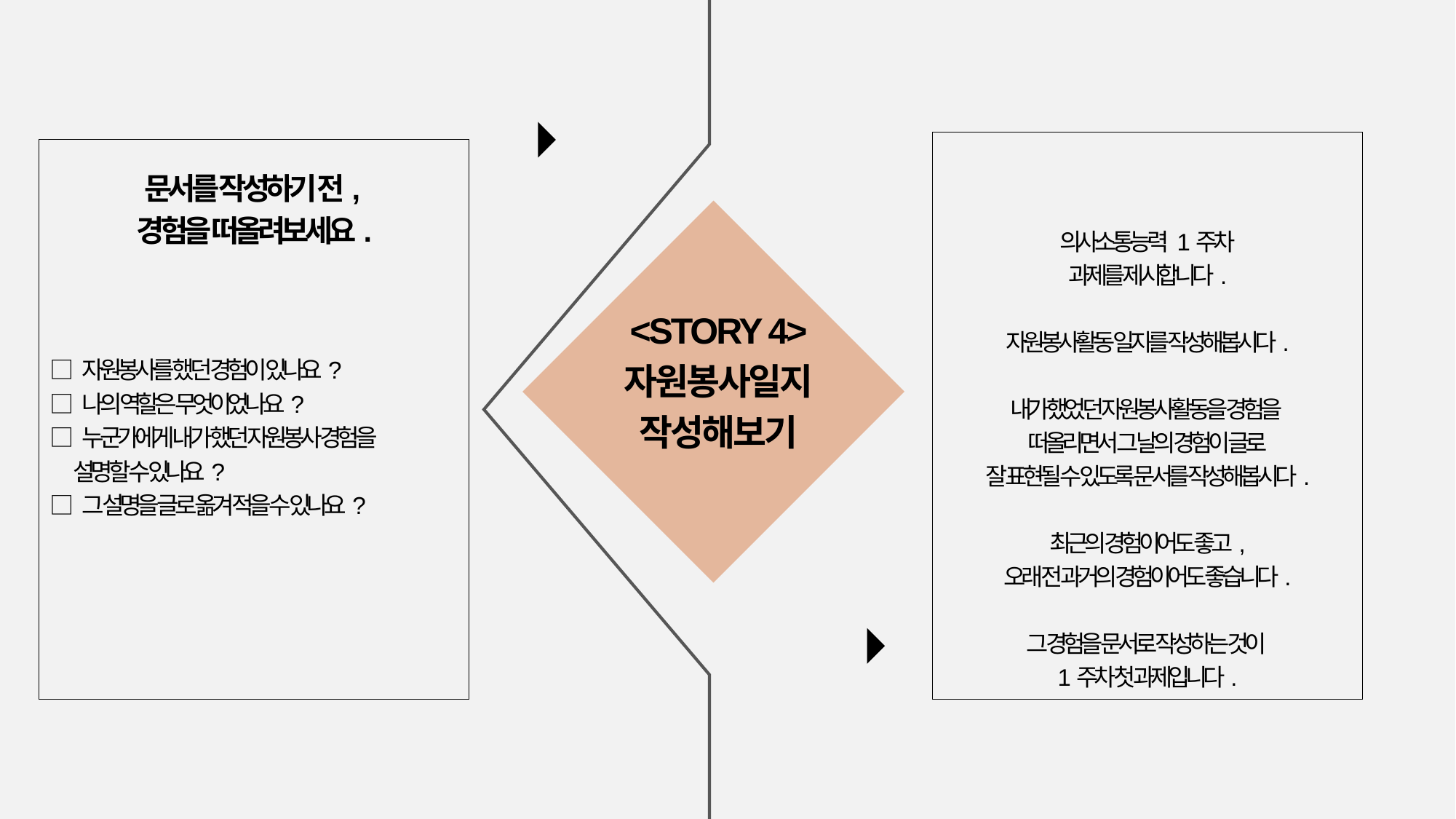

의사소통능력 1주차
과제를 제시합니다.

자원봉사활동 일지를 작성해봅시다.

내가 했었던 자원봉사활동을 경험을
떠올리면서 그 날의 경험이 글로
잘 표현될 수 있도록 문서를 작성해봅시다.

최근의 경험이어도 좋고,
오래 전 과거의 경험이어도 좋습니다.

그 경험을 문서로 작성하는 것이
1주차 첫 과제입니다.

문서를 작성하기 전,
경험을 떠올려보세요.

□ 자원봉사를 했던 경험이 있나요?
□ 나의 역할은 무엇이었나요?
□ 누군가에게 내가 했던 자원봉사 경험을
      설명할 수 있나요?
□ 그 설명을 글로 옮겨 적을 수 있나요?

<STORY 4>
자원봉사일지
작성해보기
START